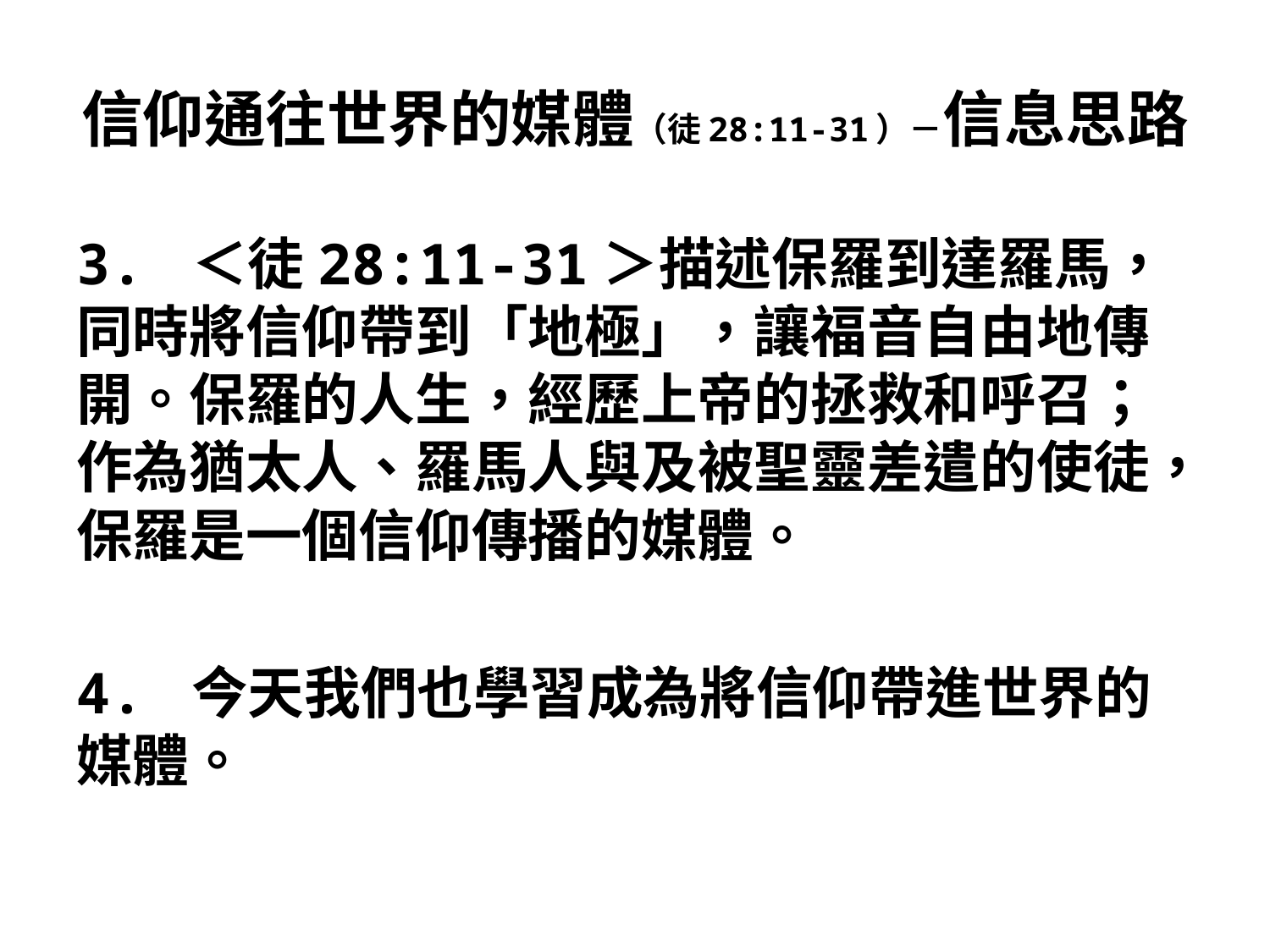

# 信仰通往世界的媒體（徒28:11-31）－信息思路
3. ＜徒28:11-31＞描述保羅到達羅馬，同時將信仰帶到「地極」，讓福音自由地傳開。保羅的人生，經歷上帝的拯救和呼召；作為猶太人、羅馬人與及被聖靈差遣的使徒，保羅是一個信仰傳播的媒體。

4. 今天我們也學習成為將信仰帶進世界的媒體。